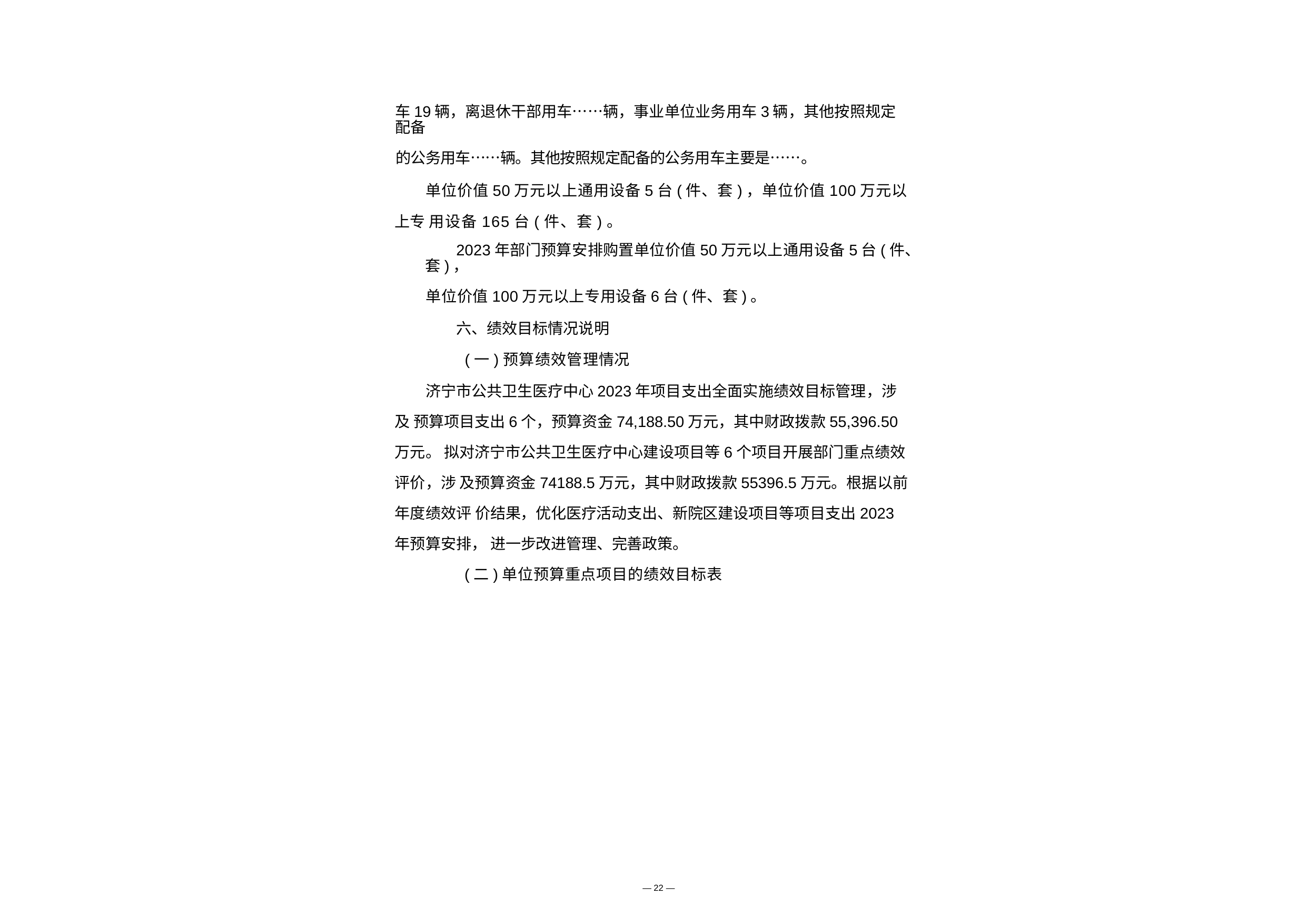

车19辆，离退休干部用车……辆，事业单位业务用车3辆，其他按照规定配备
的公务用车……辆。其他按照规定配备的公务用车主要是……。
单位价值50万元以上通用设备5台(件、套)，单位价值100万元以上专 用设备165台(件、套)。
2023年部门预算安排购置单位价值50万元以上通用设备5台(件、套)，
单位价值100万元以上专用设备6台(件、套)。
六、绩效目标情况说明
(一)预算绩效管理情况
济宁市公共卫生医疗中心2023年项目支出全面实施绩效目标管理，涉及 预算项目支出6个，预算资金74,188.50万元，其中财政拨款55,396.50万元。 拟对济宁市公共卫生医疗中心建设项目等6个项目开展部门重点绩效评价，涉 及预算资金74188.5万元，其中财政拨款55396.5万元。根据以前年度绩效评 价结果，优化医疗活动支出、新院区建设项目等项目支出2023年预算安排， 进一步改进管理、完善政策。

(二)单位预算重点项目的绩效目标表

— 22 —